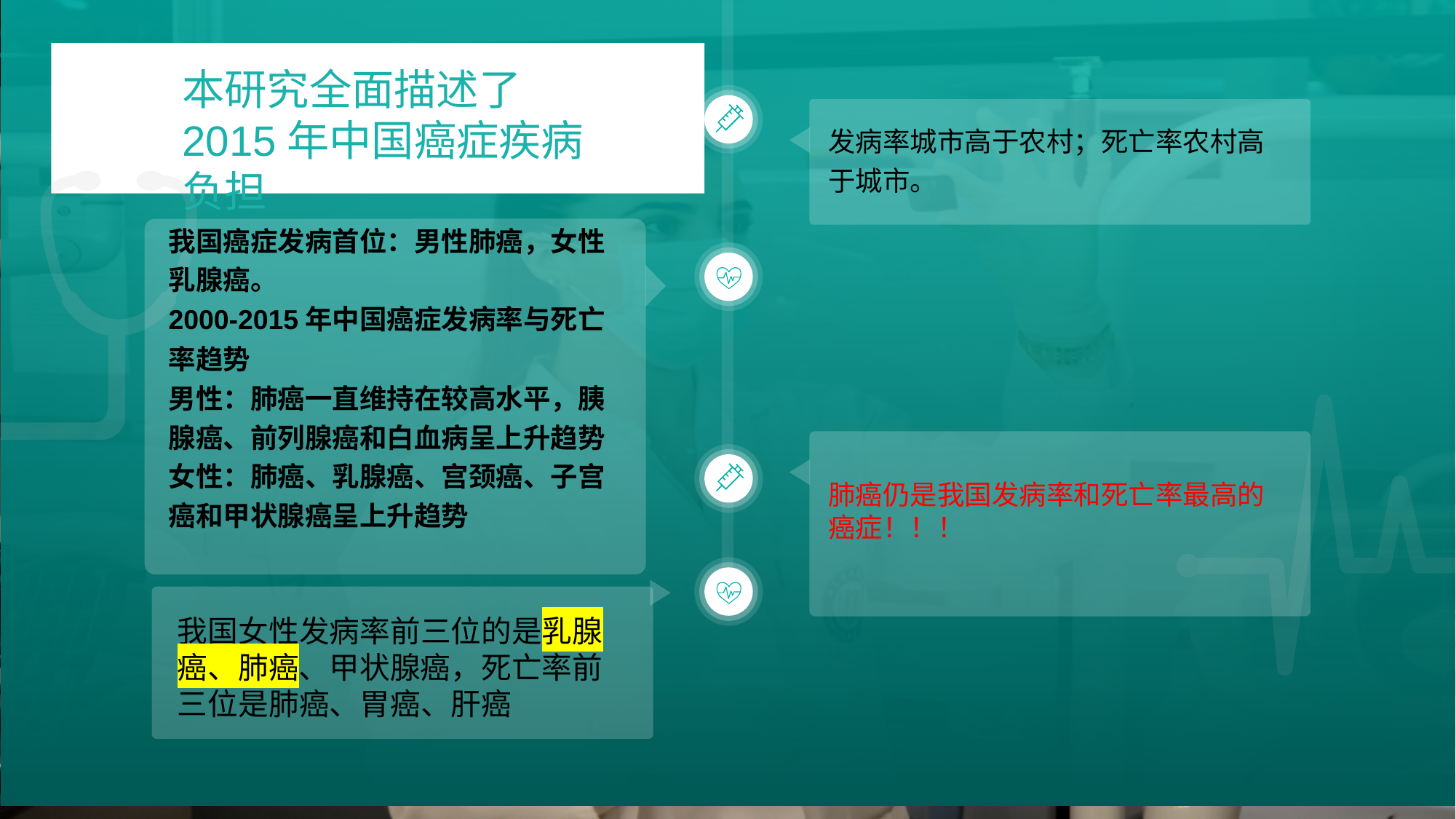

本研究全面描述了2015年中国癌症疾病负担

发病率城市高于农村；死亡率农村高于城市。

我国癌症发病首位：男性肺癌，女性乳腺癌。
2000-2015年中国癌症发病率与死亡率趋势
男性：肺癌一直维持在较高水平，胰腺癌、前列腺癌和白血病呈上升趋势
女性：肺癌、乳腺癌、宫颈癌、子宫癌和甲状腺癌呈上升趋势

肺癌仍是我国发病率和死亡率最高的癌症！！！

我国女性发病率前三位的是乳腺癌、肺癌、甲状腺癌，死亡率前三位是肺癌、胃癌、肝癌